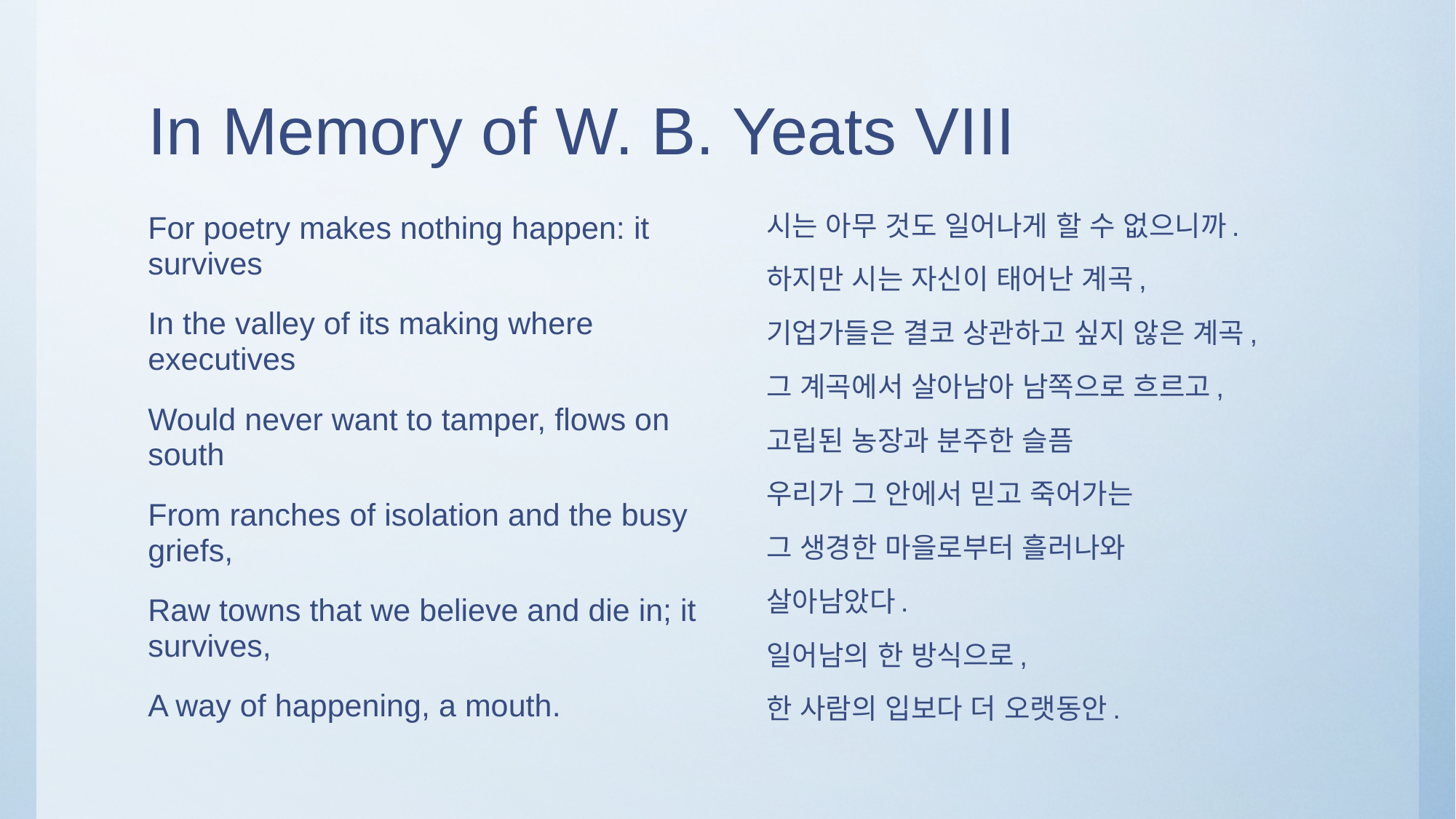

# In Memory of W. B. Yeats VIII
For poetry makes nothing happen: it survives
In the valley of its making where executives
Would never want to tamper, flows on south
From ranches of isolation and the busy griefs,
Raw towns that we believe and die in; it survives,
A way of happening, a mouth.

시는 아무 것도 일어나게 할 수 없으니까.
하지만 시는 자신이 태어난 계곡,
기업가들은 결코 상관하고 싶지 않은 계곡,
그 계곡에서 살아남아 남쪽으로 흐르고,
고립된 농장과 분주한 슬픔
우리가 그 안에서 믿고 죽어가는
그 생경한 마을로부터 흘러나와
살아남았다.
일어남의 한 방식으로,
한 사람의 입보다 더 오랫동안.